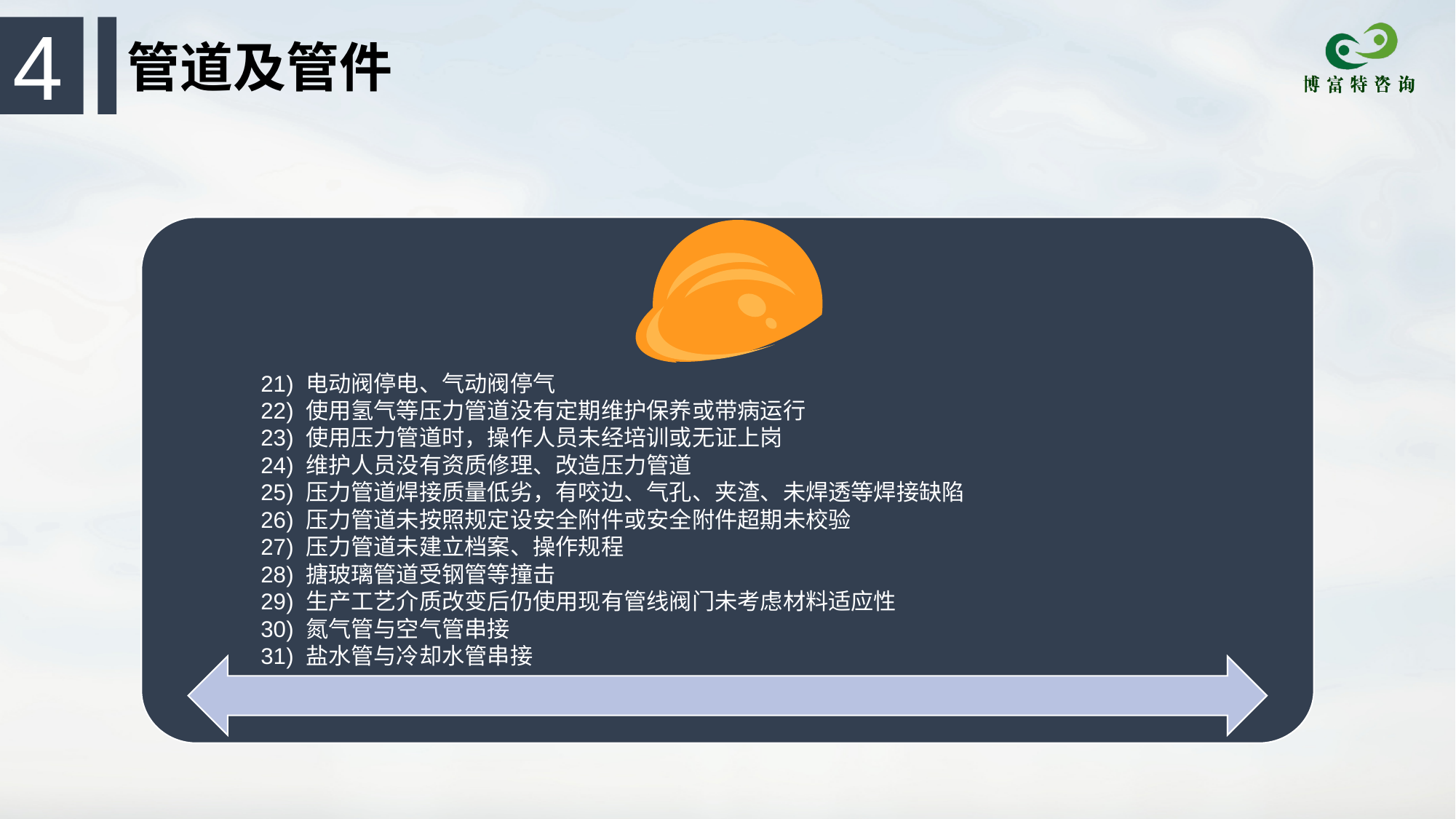

4

管道及管件
21) 电动阀停电、气动阀停气
22) 使用氢气等压力管道没有定期维护保养或带病运行
23) 使用压力管道时，操作人员未经培训或无证上岗
24) 维护人员没有资质修理、改造压力管道
25) 压力管道焊接质量低劣，有咬边、气孔、夹渣、未焊透等焊接缺陷
26) 压力管道未按照规定设安全附件或安全附件超期未校验
27) 压力管道未建立档案、操作规程
28) 搪玻璃管道受钢管等撞击
29) 生产工艺介质改变后仍使用现有管线阀门未考虑材料适应性
30) 氮气管与空气管串接
31) 盐水管与冷却水管串接